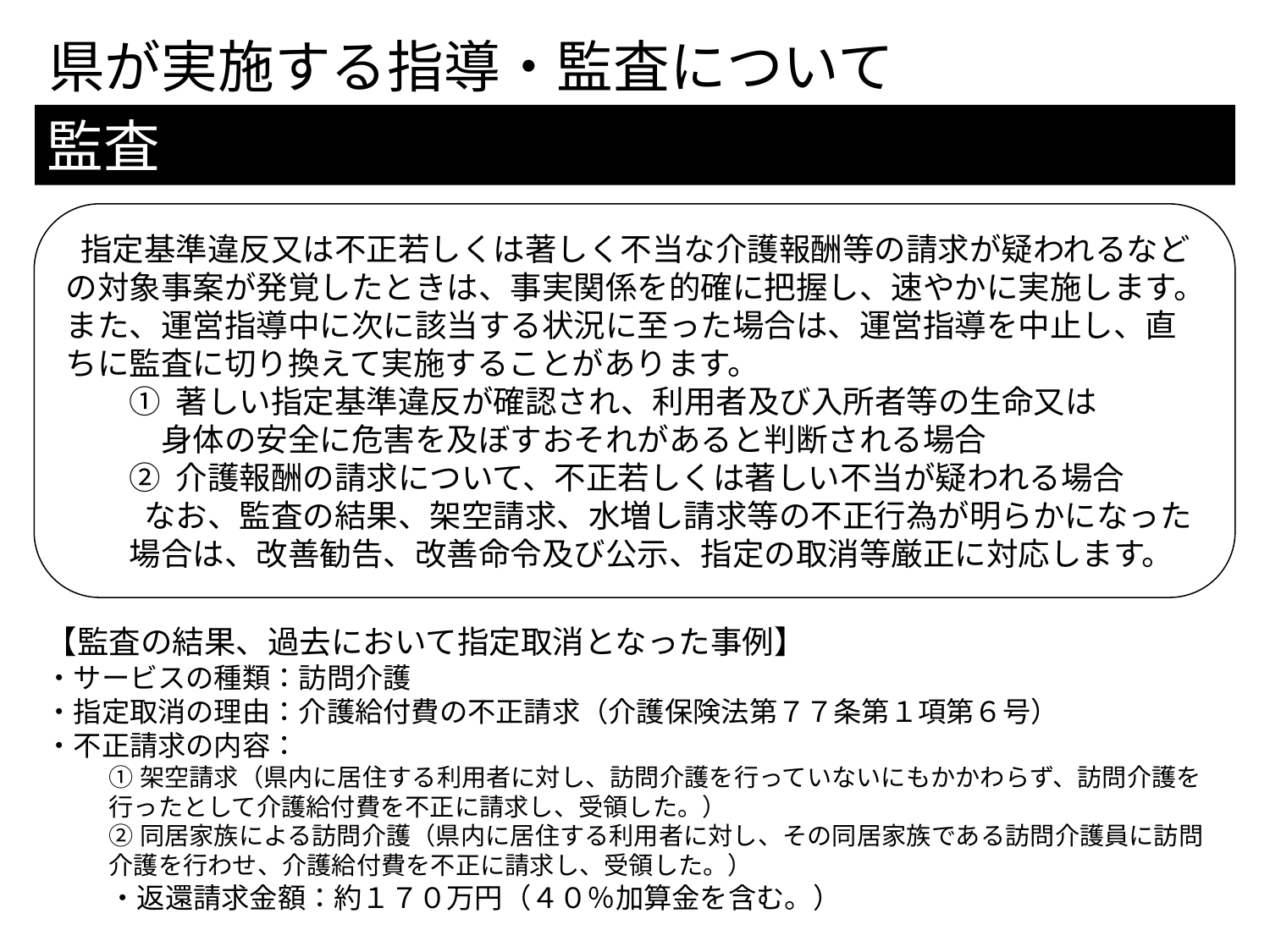

県が実施する指導・監査について
監査
 指定基準違反又は不正若しくは著しく不当な介護報酬等の請求が疑われるなどの対象事案が発覚したときは、事実関係を的確に把握し、速やかに実施します。また、運営指導中に次に該当する状況に至った場合は、運営指導を中止し、直ちに監査に切り換えて実施することがあります。
① 著しい指定基準違反が確認され、利用者及び入所者等の生命又は
　身体の安全に危害を及ぼすおそれがあると判断される場合
② 介護報酬の請求について、不正若しくは著しい不当が疑われる場合
 なお、監査の結果、架空請求、水増し請求等の不正行為が明らかになった場合は、改善勧告、改善命令及び公示、指定の取消等厳正に対応します。
【監査の結果、過去において指定取消となった事例】
・サービスの種類：訪問介護
・指定取消の理由：介護給付費の不正請求（介護保険法第７７条第１項第６号）
・不正請求の内容：
①架空請求（県内に居住する利用者に対し、訪問介護を行っていないにもかかわらず、訪問介護を行ったとして介護給付費を不正に請求し、受領した。）
②同居家族による訪問介護（県内に居住する利用者に対し、その同居家族である訪問介護員に訪問介護を行わせ、介護給付費を不正に請求し、受領した。）
・返還請求金額：約１７０万円（４０％加算金を含む。）